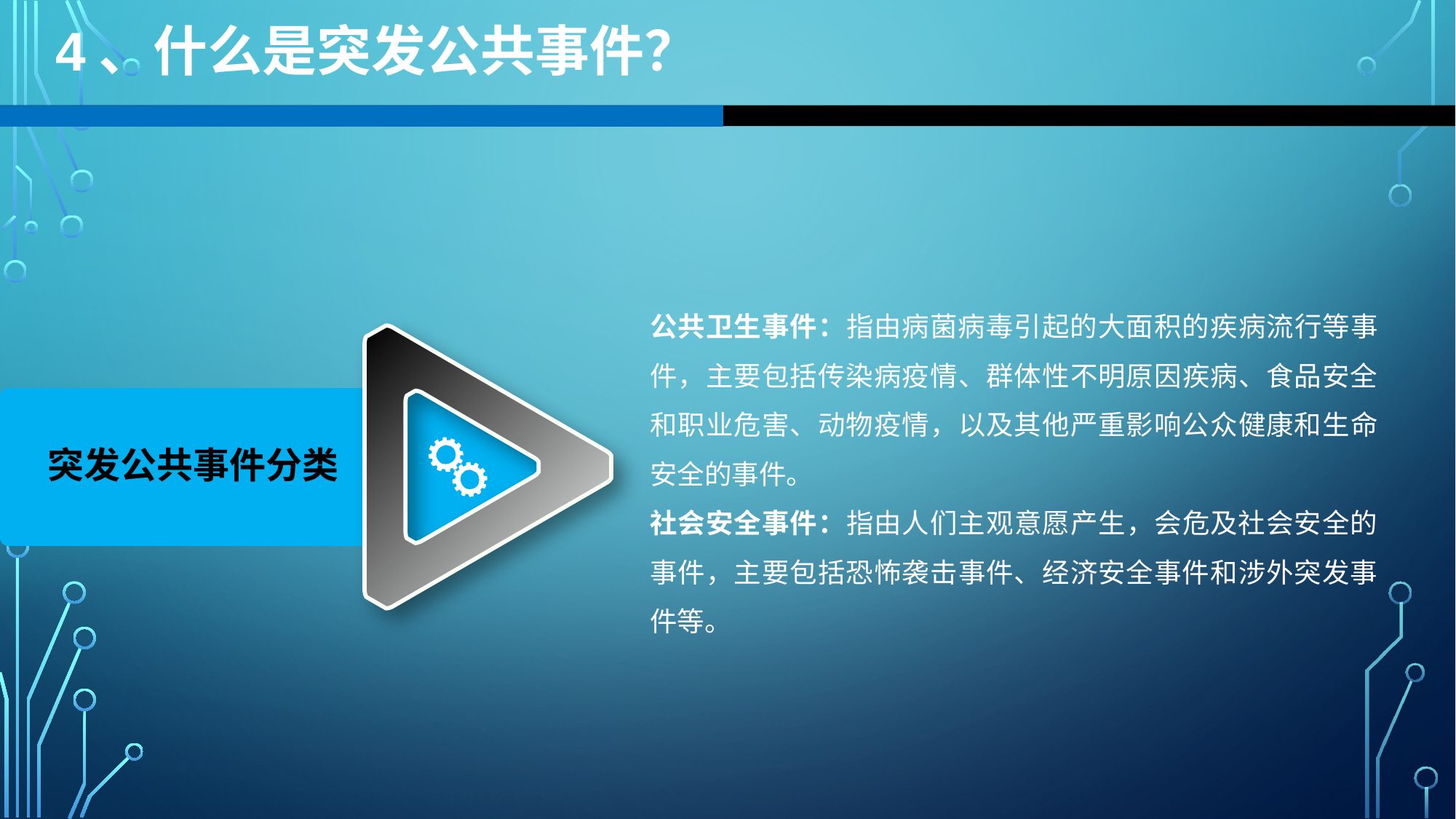

# 4、什么是突发公共事件？

公共卫生事件：指由病菌病毒引起的大面积的疾病流行等事件，主要包括传染病疫情、群体性不明原因疾病、食品安全和职业危害、动物疫情，以及其他严重影响公众健康和生命安全的事件。
社会安全事件：指由人们主观意愿产生，会危及社会安全的事件，主要包括恐怖袭击事件、经济安全事件和涉外突发事件等。

突发公共事件分类